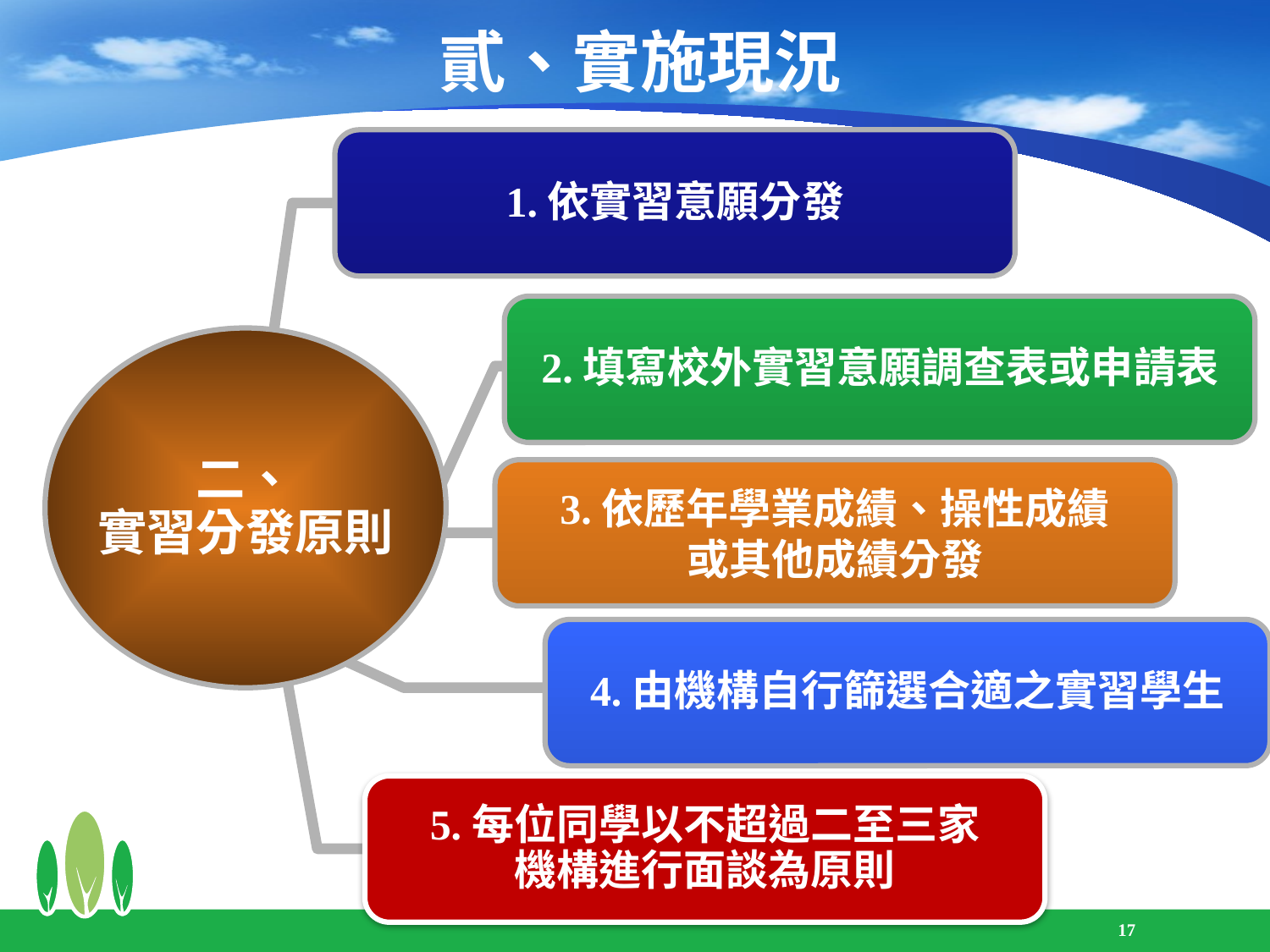

# 貳、實施現況
1.依實習意願分發

2.填寫校外實習意願調查表或申請表
二、
實習分發原則

3.依歷年學業成績、操性成績
或其他成績分發

4.由機構自行篩選合適之實習學生

5.每位同學以不超過二至三家
機構進行面談為原則
17